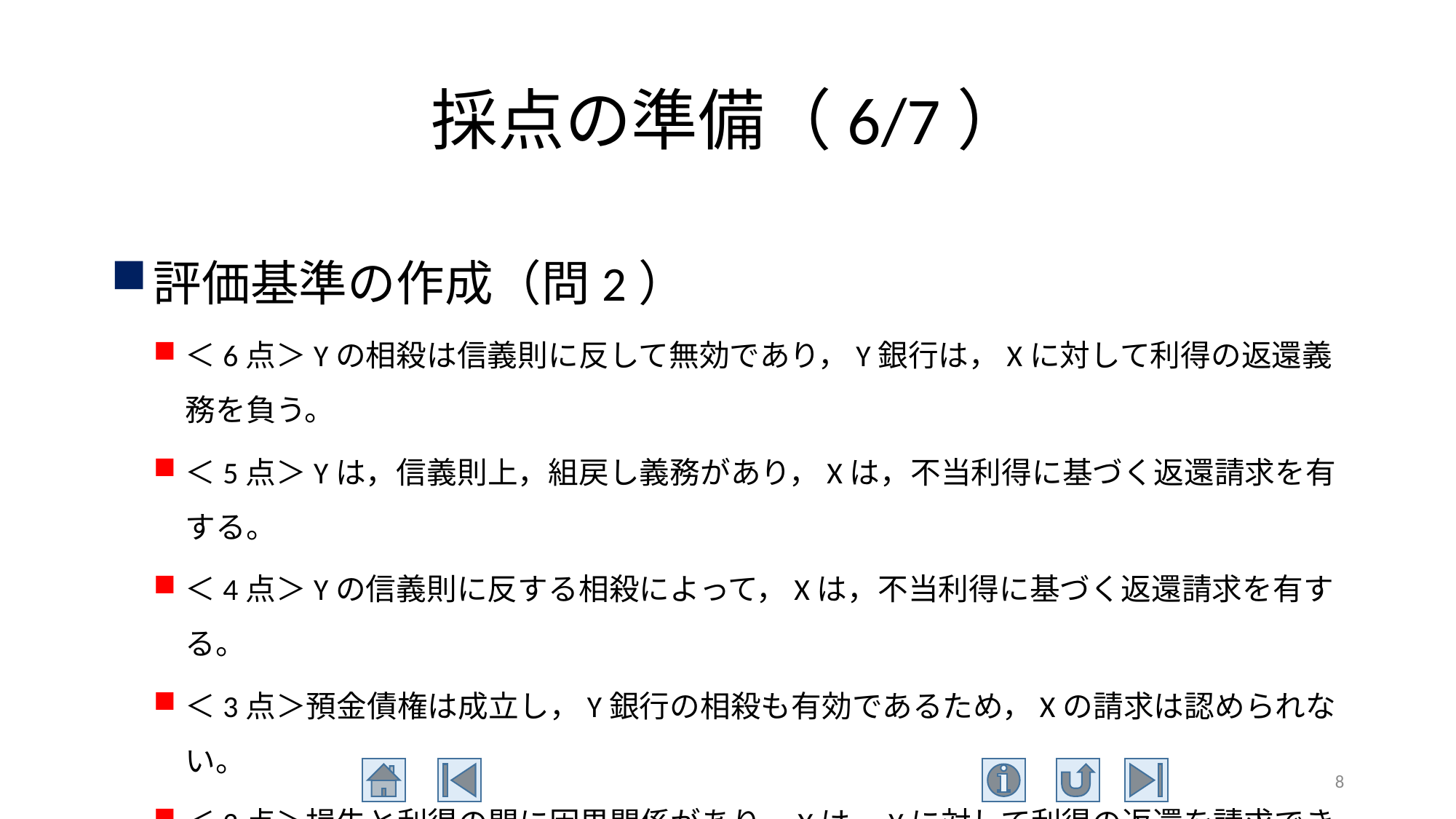

# 採点の準備（6/7）
評価基準の作成（問2）
＜6点＞Yの相殺は信義則に反して無効であり，Y銀行は，Xに対して利得の返還義務を負う。
＜5点＞Yは，信義則上，組戻し義務があり，Xは，不当利得に基づく返還請求を有する。
＜4点＞Yの信義則に反する相殺によって，Xは，不当利得に基づく返還請求を有する。
＜3点＞預金債権は成立し，Y銀行の相殺も有効であるため，Xの請求は認められない。
＜2点＞損失と利得の間に因果関係があり，Xは，Yに対して利得の返還を請求できる。
＜1点＞誤振込みとはいえ，預金債権は成立しており，Xは，Yに対して返還を請求できない。
8